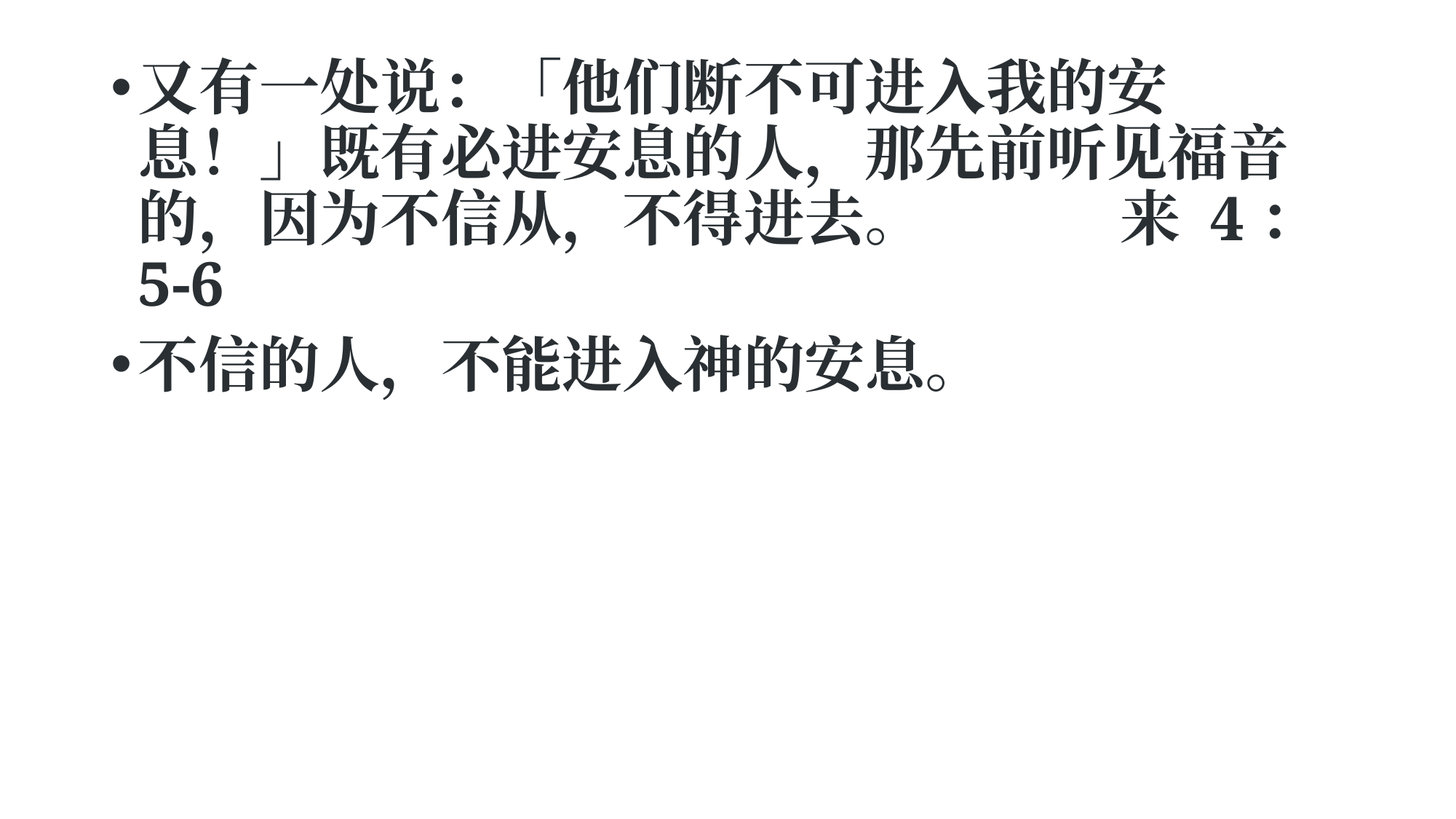

又有一处说：「他们断不可进入我的安息！」既有必进安息的人，那先前听见福音的，因为不信从，不得进去。		来 4：5-6
不信的人，不能进入神的安息。